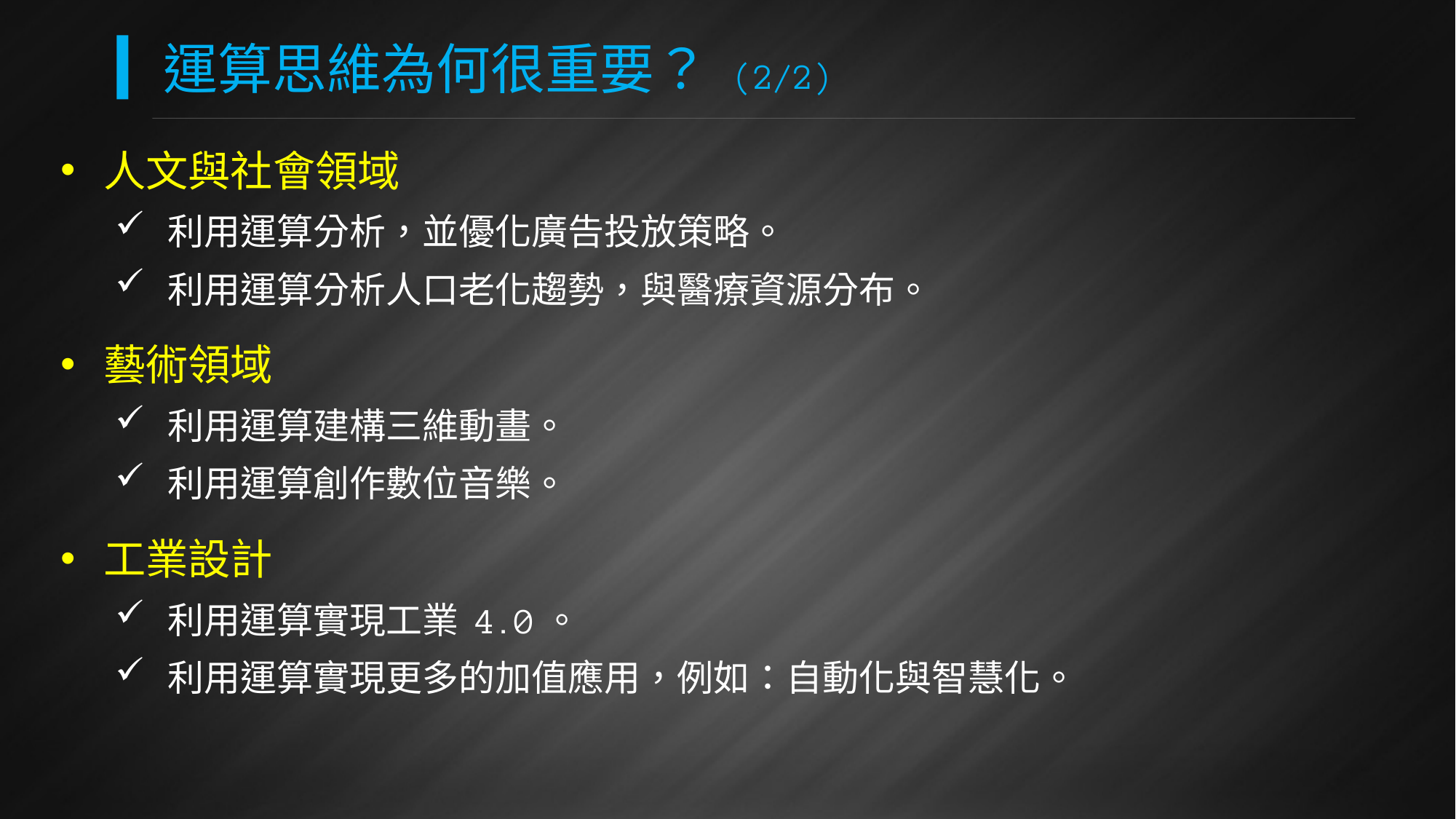

# 運算思維為何很重要？ (2/2)

人文與社會領域
利用運算分析，並優化廣告投放策略。
利用運算分析人口老化趨勢，與醫療資源分布。
藝術領域
利用運算建構三維動畫。
利用運算創作數位音樂。
工業設計
利用運算實現工業 4.0。
利用運算實現更多的加值應用，例如：自動化與智慧化。